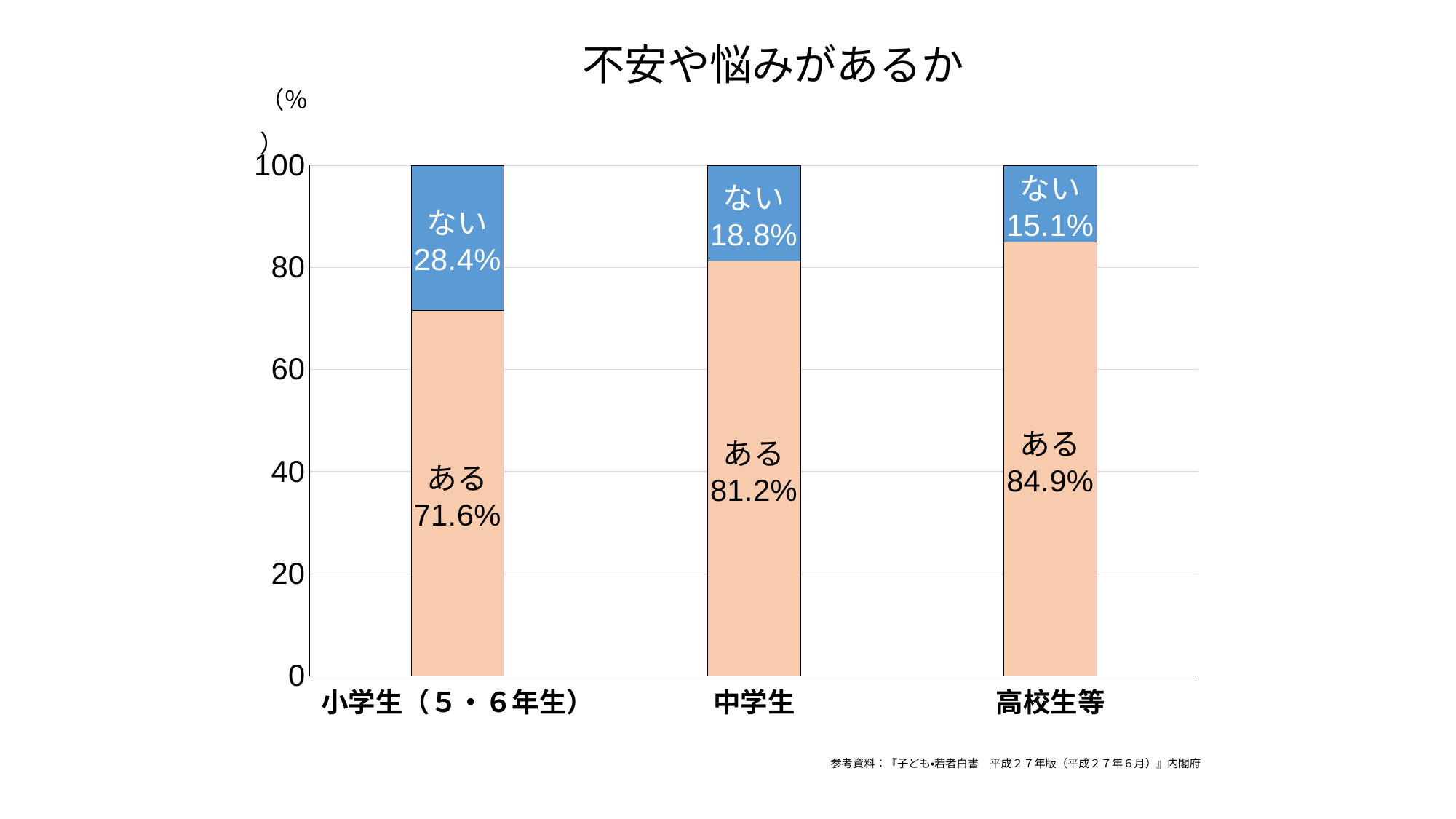

不安や悩みがあるか
（％）

### Chart

| Category | ある | ない |
|---|---|---|
| 小学生（５・６年生） | 71.6 | 28.4 |
| 中学生 | 81.2 | 18.8 |
| 高校生等 | 84.9 | 15.1 |
参考資料：『子ども・若者白書　平成２７年版（平成２７年６月）』内閣府